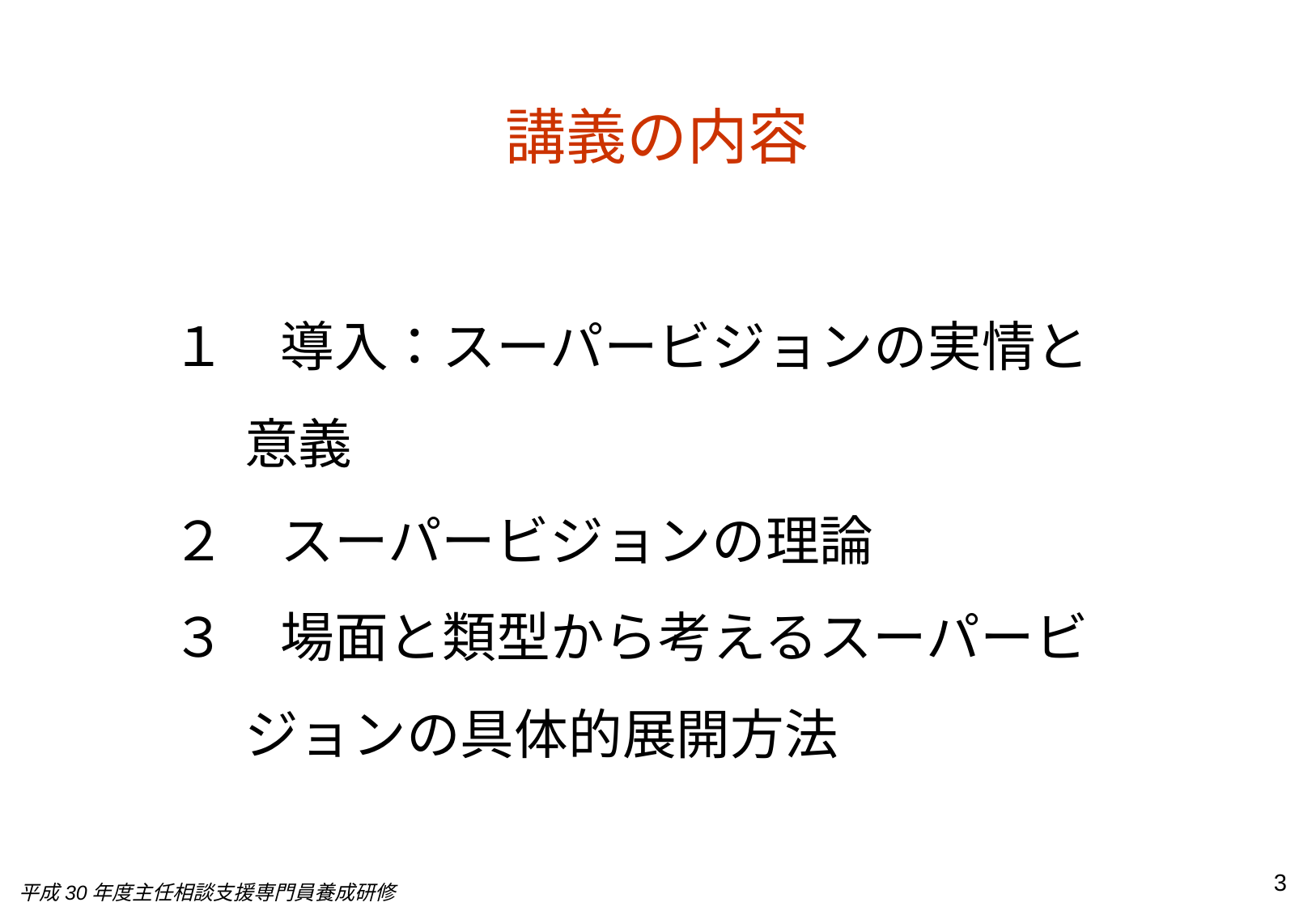

講義の内容
１　導入：スーパービジョンの実情と意義
２　スーパービジョンの理論
３　場面と類型から考えるスーパービジョンの具体的展開方法
3
平成30年度主任相談支援専門員養成研修